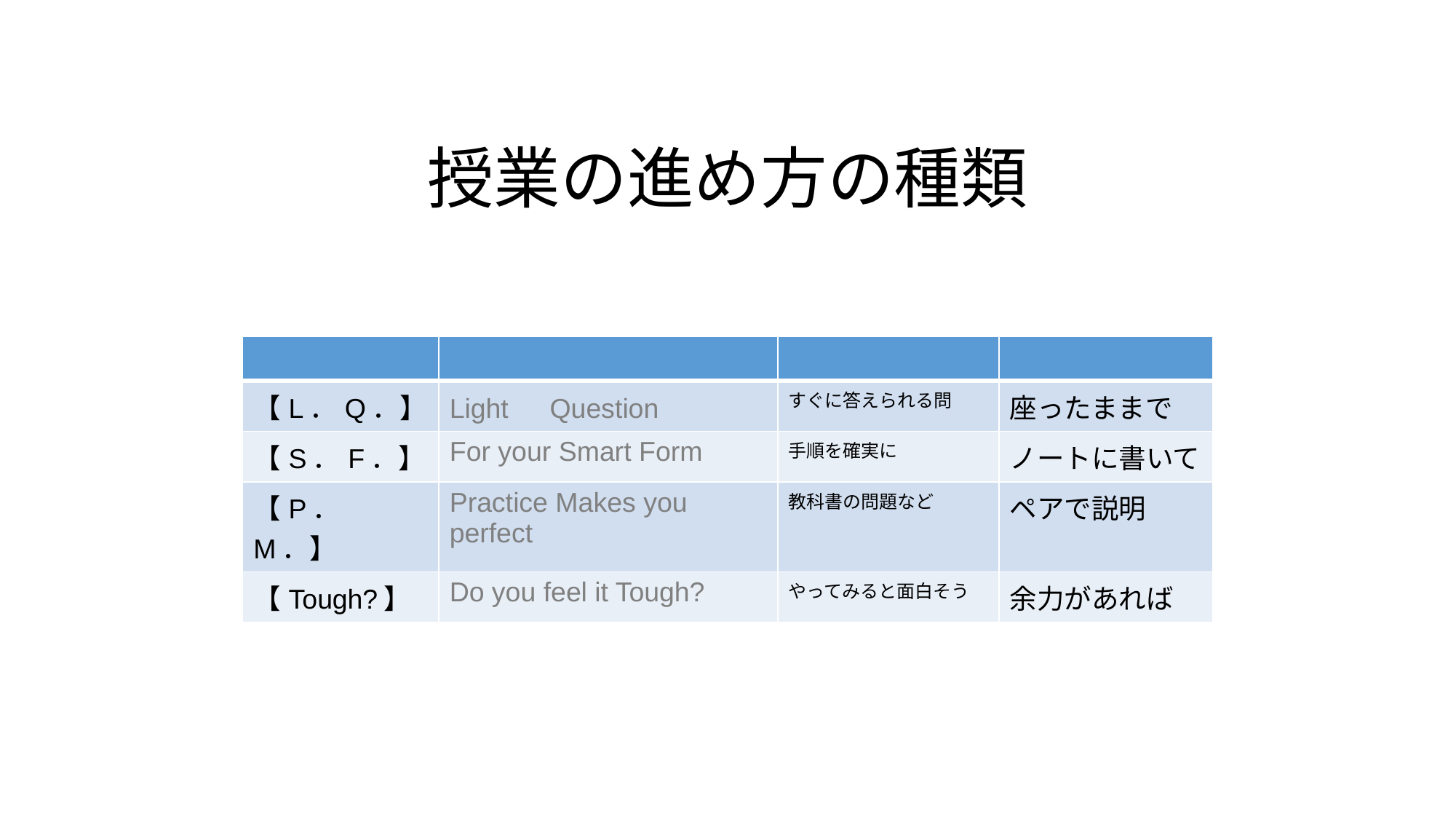

# 授業の進め方の種類

|  |  |  |  |
| --- | --- | --- | --- |
| 【L．Q．】 | Light　Question | すぐに答えられる問 | 座ったままで |
| 【S．F．】 | For your Smart Form | 手順を確実に | ノートに書いて |
| 【P．M．】 | Practice Makes you perfect | 教科書の問題など | ペアで説明 |
| 【Tough?】 | Do you feel it Tough? | やってみると面白そう | 余力があれば |